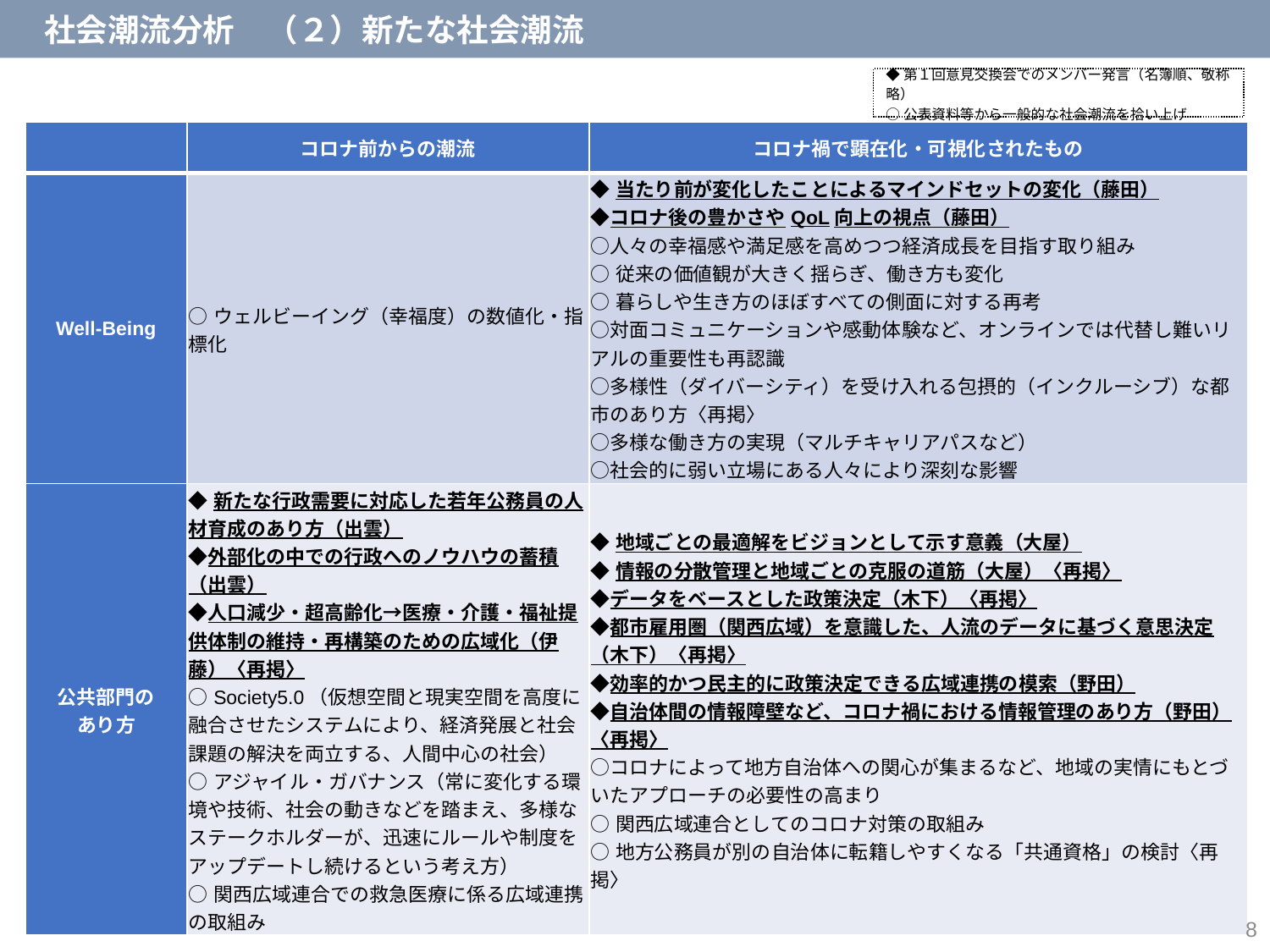

社会潮流分析　（２）新たな社会潮流
◆第１回意見交換会でのメンバー発言（名簿順、敬称略）
○公表資料等から一般的な社会潮流を拾い上げ
|  | コロナ前からの潮流 | コロナ禍で顕在化・可視化されたもの |
| --- | --- | --- |
| Well-Being | ○ウェルビーイング（幸福度）の数値化・指標化 | ◆当たり前が変化したことによるマインドセットの変化（藤田） ◆コロナ後の豊かさやQoL向上の視点（藤田） ○人々の幸福感や満足感を高めつつ経済成長を目指す取り組み ○従来の価値観が大きく揺らぎ、働き方も変化 ○暮らしや生き方のほぼすべての側面に対する再考 ○対面コミュニケーションや感動体験など、オンラインでは代替し難いリアルの重要性も再認識 ○多様性（ダイバーシティ）を受け入れる包摂的（インクルーシブ）な都市のあり方〈再掲〉 ○多様な働き方の実現（マルチキャリアパスなど） ○社会的に弱い立場にある人々により深刻な影響 |
| 公共部門の あり方 | ◆新たな行政需要に対応した若年公務員の人材育成のあり方（出雲） ◆外部化の中での行政へのノウハウの蓄積（出雲） ◆人口減少・超高齢化→医療・介護・福祉提供体制の維持・再構築のための広域化（伊藤）〈再掲〉 ○Society5.0（仮想空間と現実空間を高度に融合させたシステムにより、経済発展と社会課題の解決を両立する、人間中心の社会） ○アジャイル・ガバナンス（常に変化する環境や技術、社会の動きなどを踏まえ、多様なステークホルダーが、迅速にルールや制度をアップデートし続けるという考え方） ○関西広域連合での救急医療に係る広域連携の取組み | ◆地域ごとの最適解をビジョンとして示す意義（大屋） ◆情報の分散管理と地域ごとの克服の道筋（大屋）〈再掲〉 ◆データをベースとした政策決定（木下）〈再掲〉 ◆都市雇用圏（関西広域）を意識した、人流のデータに基づく意思決定（木下）〈再掲〉 ◆効率的かつ民主的に政策決定できる広域連携の模索（野田） ◆自治体間の情報障壁など、コロナ禍における情報管理のあり方（野田）〈再掲〉 ○コロナによって地方自治体への関心が集まるなど、地域の実情にもとづいたアプローチの必要性の高まり ○関西広域連合としてのコロナ対策の取組み ○地方公務員が別の自治体に転籍しやすくなる「共通資格」の検討〈再掲〉 |
8